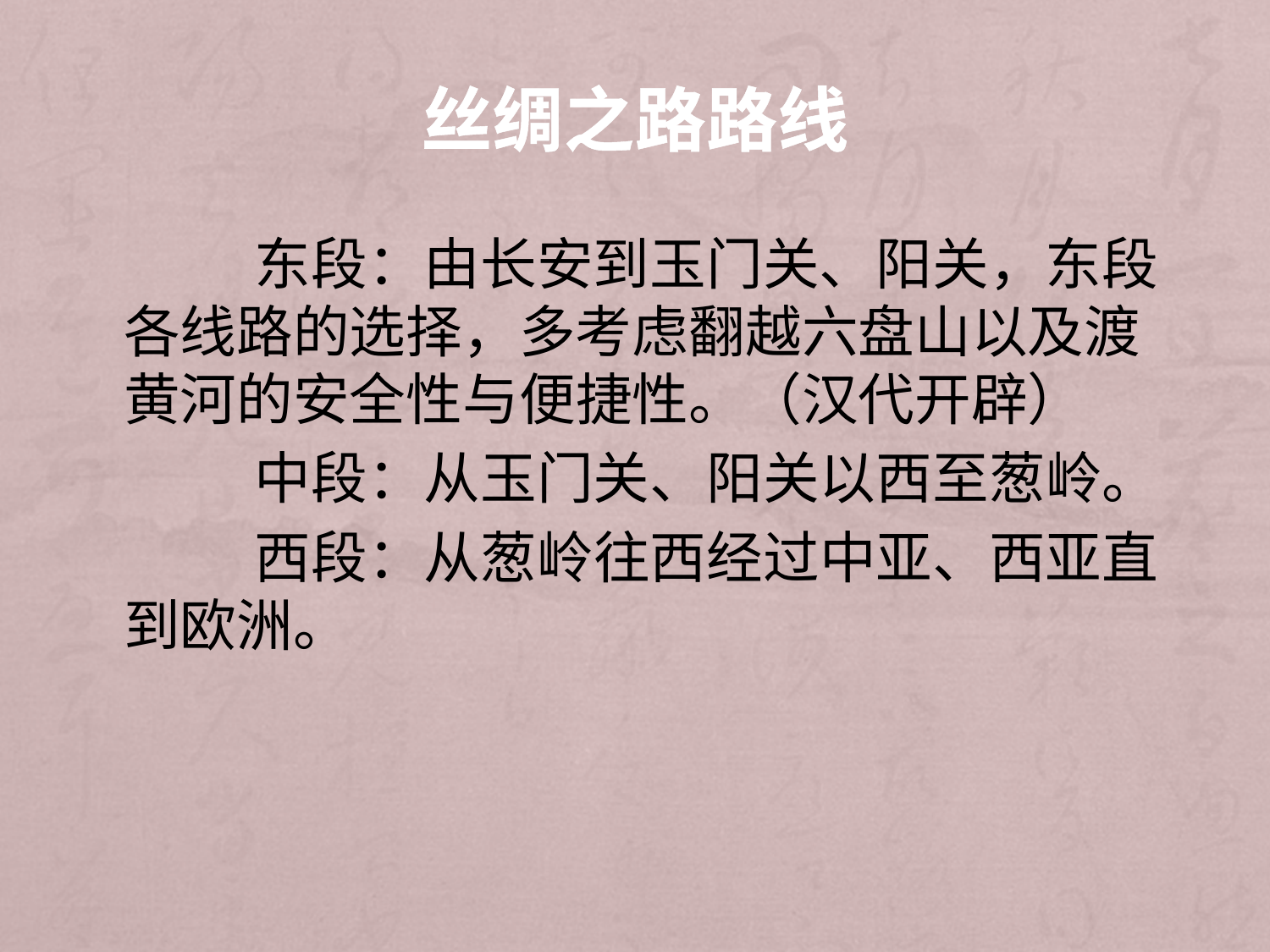

# 丝绸之路路线
             东段：由长安到玉门关、阳关，东段各线路的选择，多考虑翻越六盘山以及渡黄河的安全性与便捷性。（汉代开辟）
             中段：从玉门关、阳关以西至葱岭。
             西段：从葱岭往西经过中亚、西亚直到欧洲。